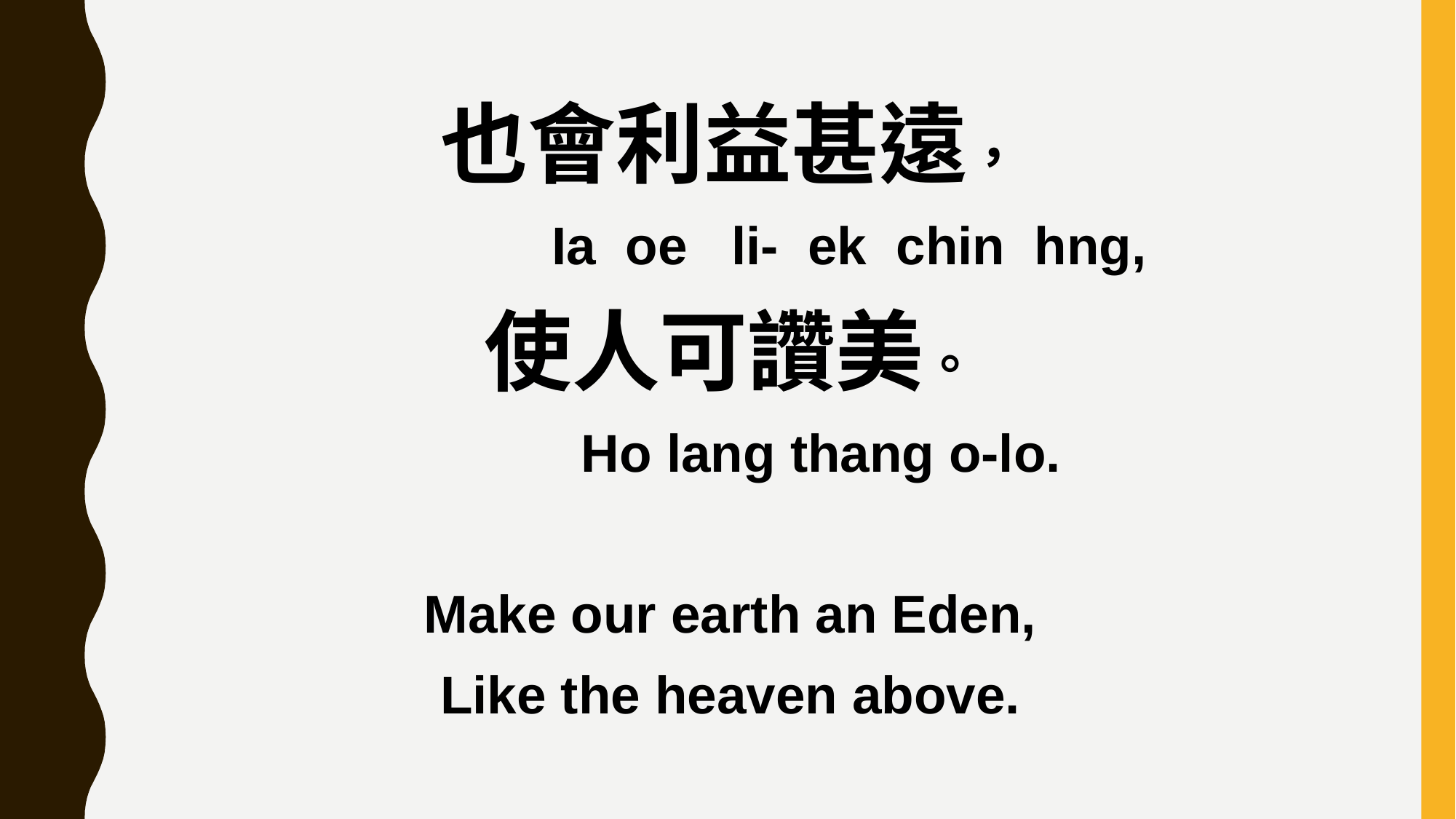

也會利益甚遠，
                        Ia  oe   li-  ek  chin  hng,
使人可讚美。
                          Ho lang thang o-lo.

Make our earth an Eden,
Like the heaven above.